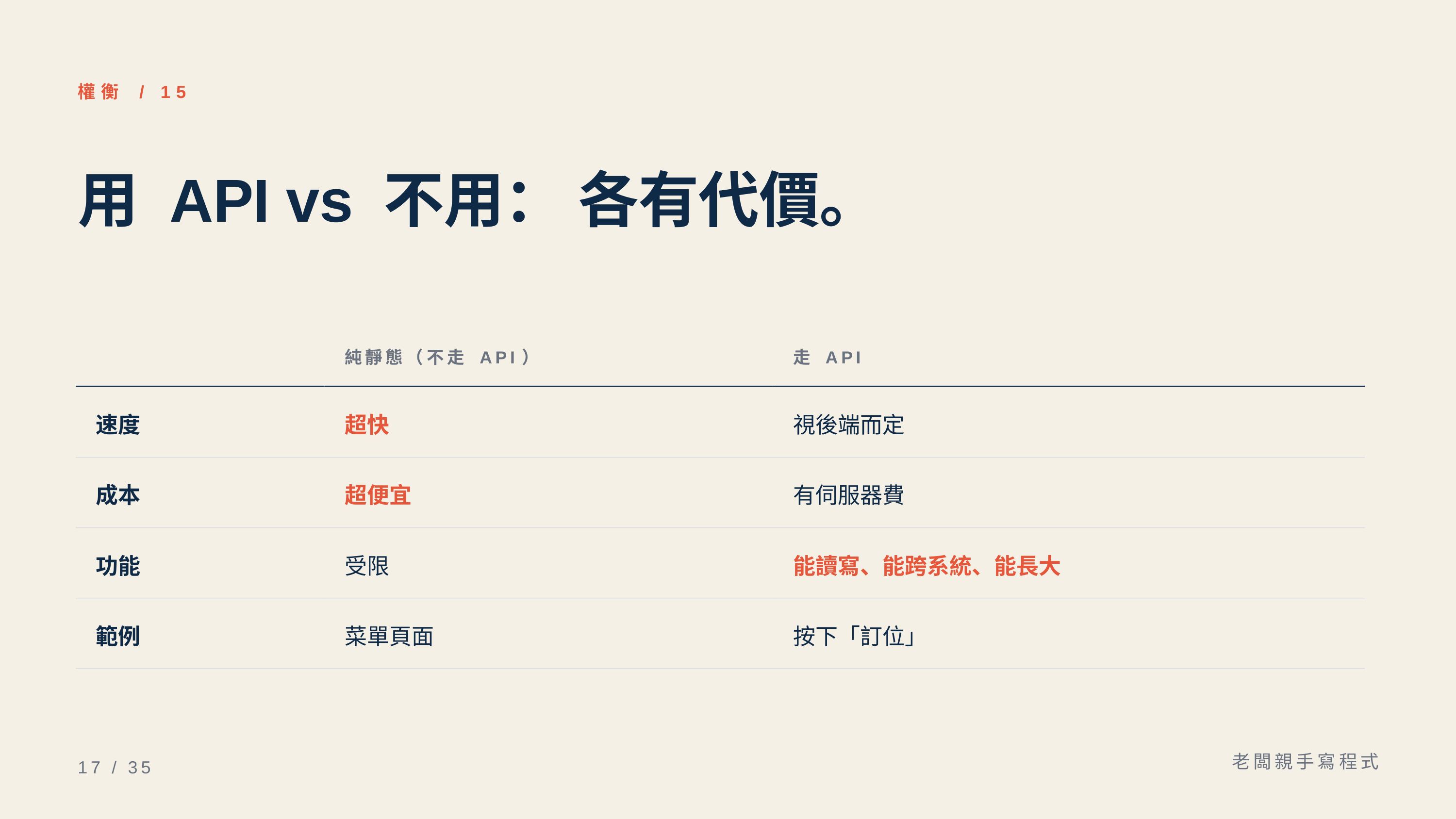

權衡 / 15
用 API vs 不用： 各有代價。
純靜態（不走 API）
走 API

速度
超快
視後端而定

成本
超便宜
有伺服器費

功能
受限
能讀寫、能跨系統、能長大

範例
菜單頁面
按下「訂位」

老闆親手寫程式
17 / 35